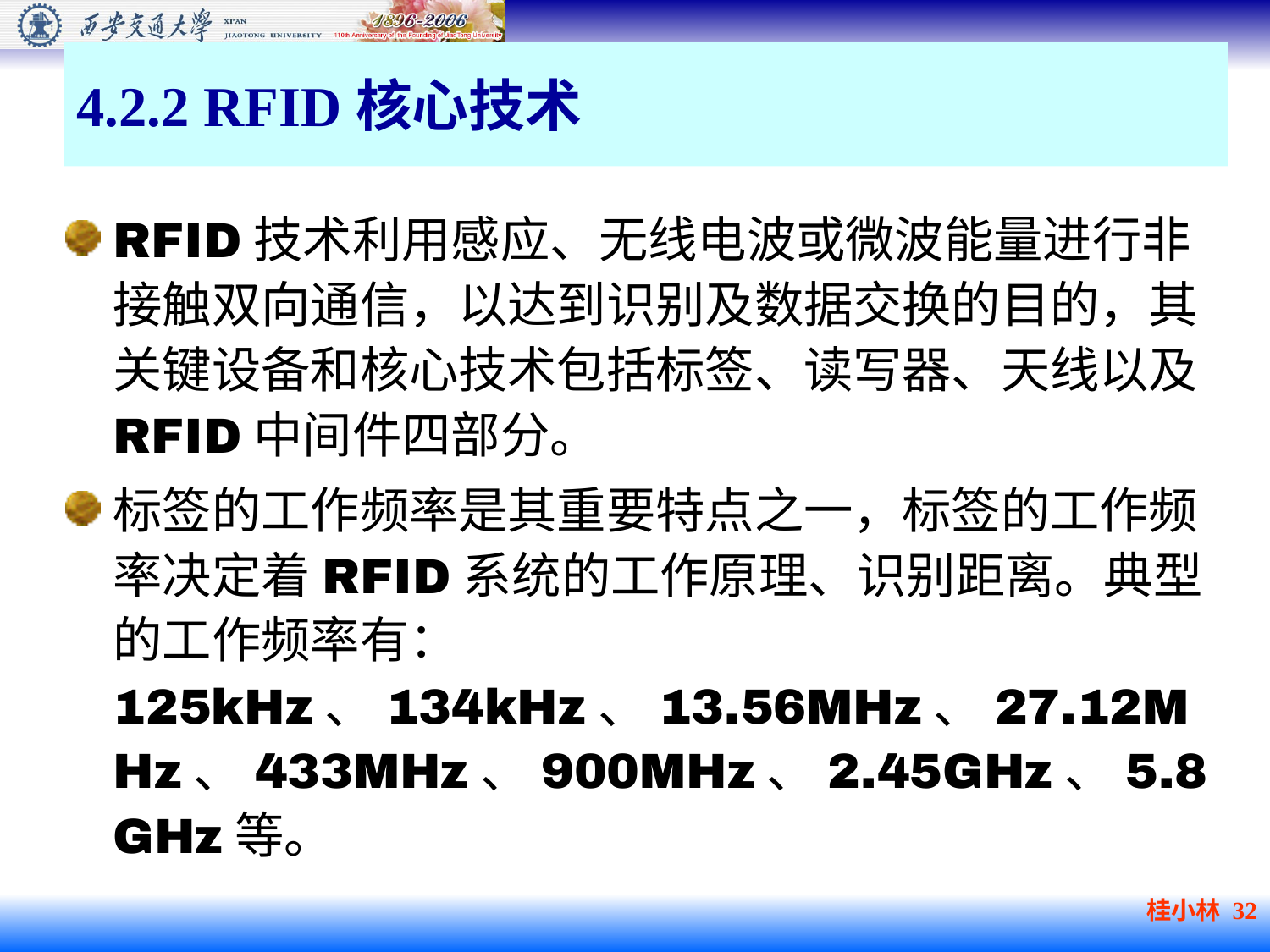

4.2.2 RFID核心技术
RFID技术利用感应、无线电波或微波能量进行非接触双向通信，以达到识别及数据交换的目的，其关键设备和核心技术包括标签、读写器、天线以及RFID中间件四部分。
标签的工作频率是其重要特点之一，标签的工作频率决定着RFID系统的工作原理、识别距离。典型的工作频率有：125kHz、134kHz、13.56MHz、27.12MHz、433MHz、900MHz、2.45GHz、5.8GHz等。
桂小林 32